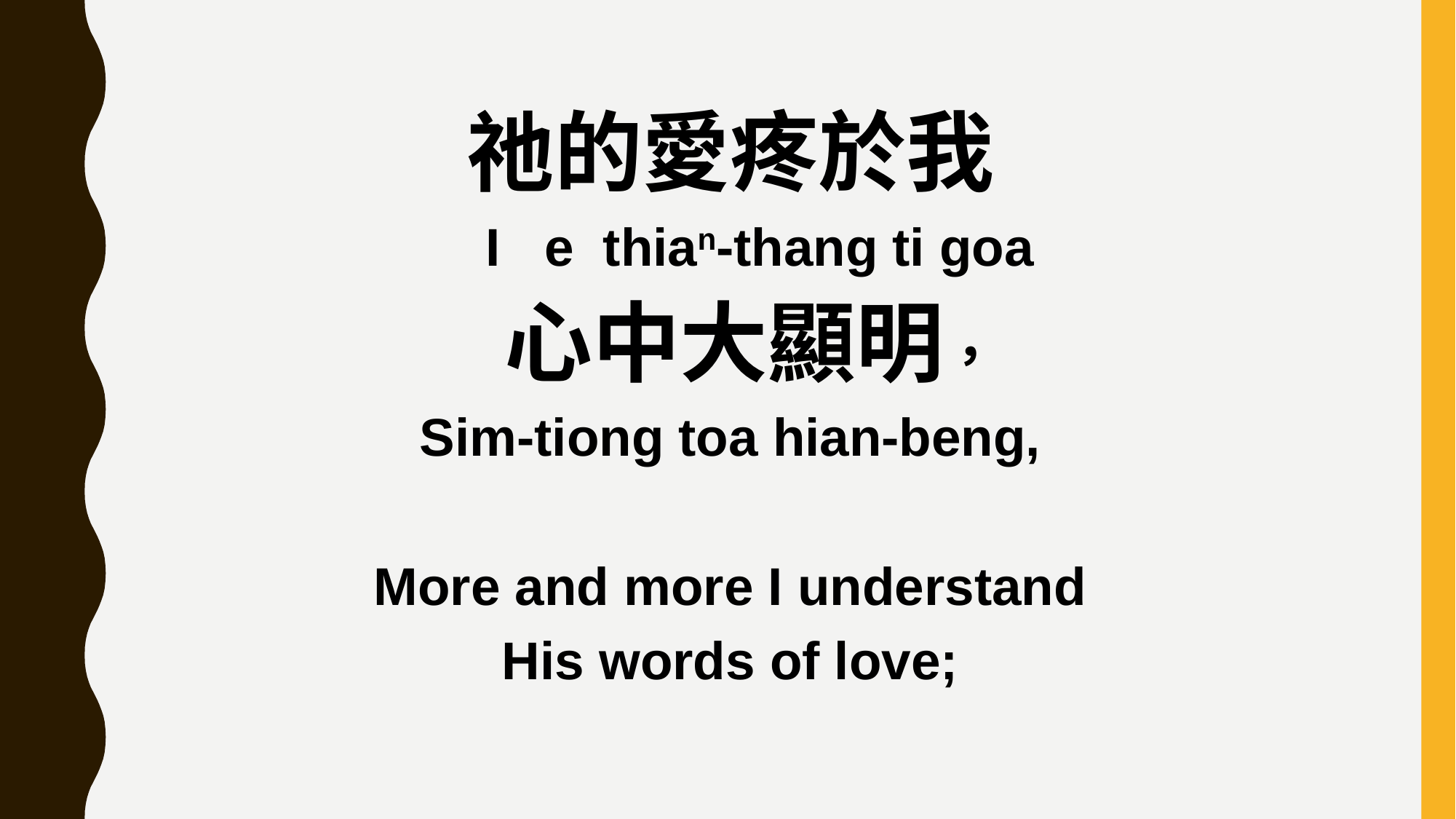

祂的愛疼於我
    I   e  thian-thang ti goa
 心中大顯明，
Sim-tiong toa hian-beng,

More and more I understand
His words of love;